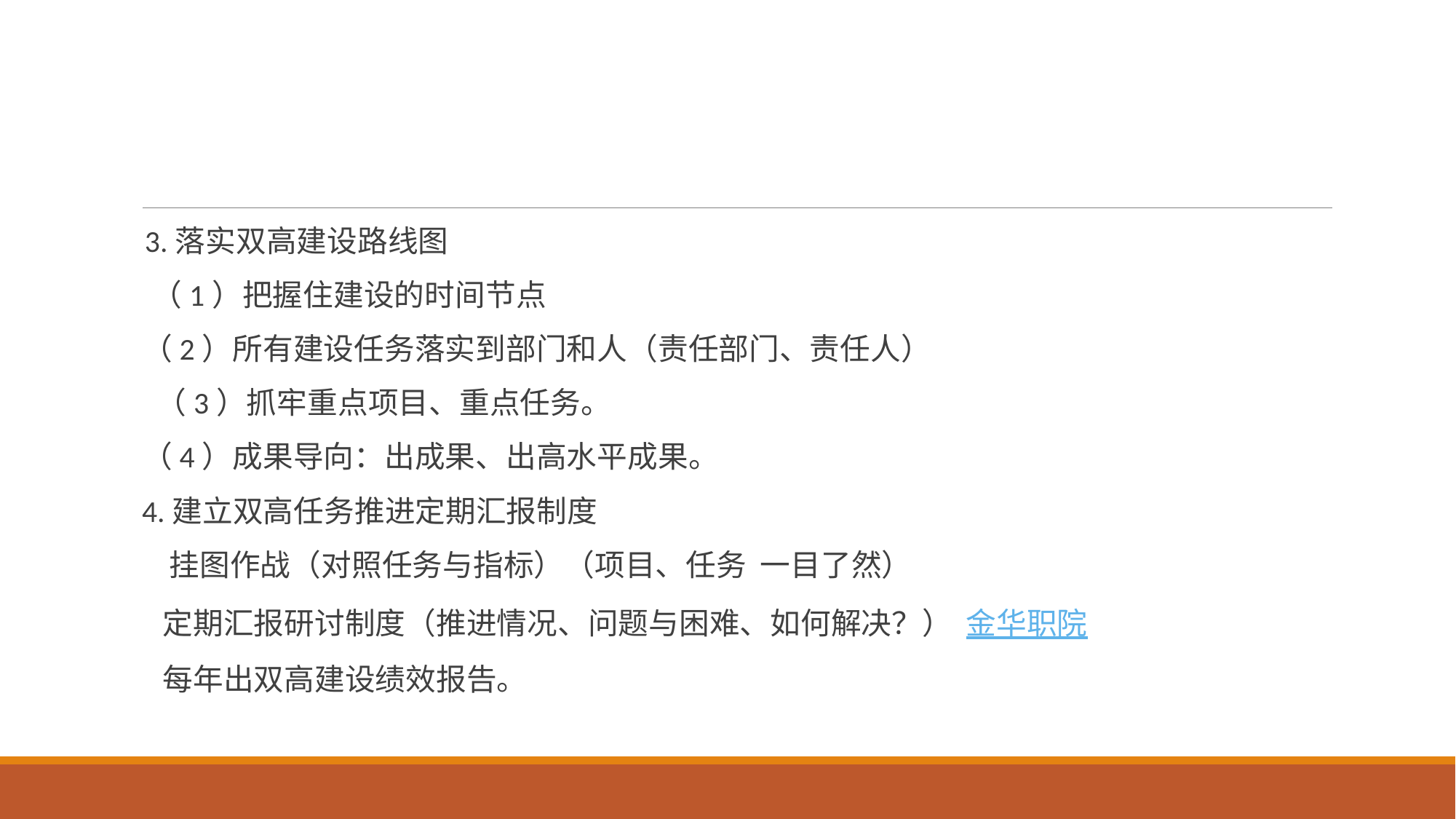

#
  3.落实双高建设路线图
  （1）把握住建设的时间节点
（2）所有建设任务落实到部门和人（责任部门、责任人）
 （3）抓牢重点项目、重点任务。
（4）成果导向：出成果、出高水平成果。
4.建立双高任务推进定期汇报制度
   挂图作战（对照任务与指标）（项目、任务  一目了然）
  定期汇报研讨制度（推进情况、问题与困难、如何解决？）  金华职院
  每年出双高建设绩效报告。